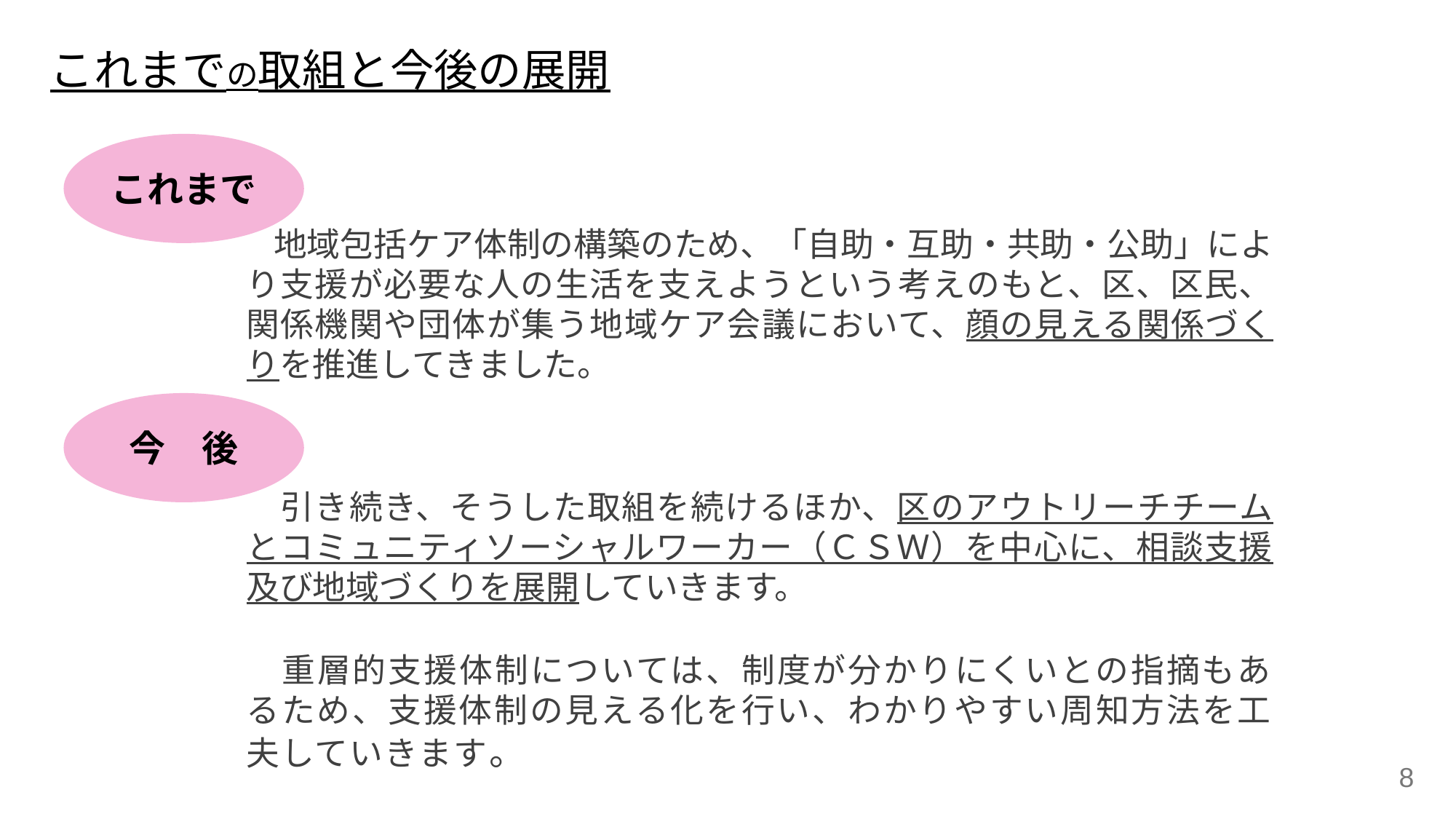

これまでの取組と今後の展開

これまで

　地域包括ケア体制の構築のため、「自助・互助・共助・公助」により支援が必要な人の生活を支えようという考えのもと、区、区民、関係機関や団体が集う地域ケア会議において、顔の見える関係づくりを推進してきました。

今　後

　引き続き、そうした取組を続けるほか、区のアウトリーチチームとコミュニティソーシャルワーカー（ＣＳＷ）を中心に、相談支援及び地域づくりを展開していきます。

　重層的支援体制については、制度が分かりにくいとの指摘もあるため、支援体制の見える化を行い、わかりやすい周知方法を工夫していきます。

8